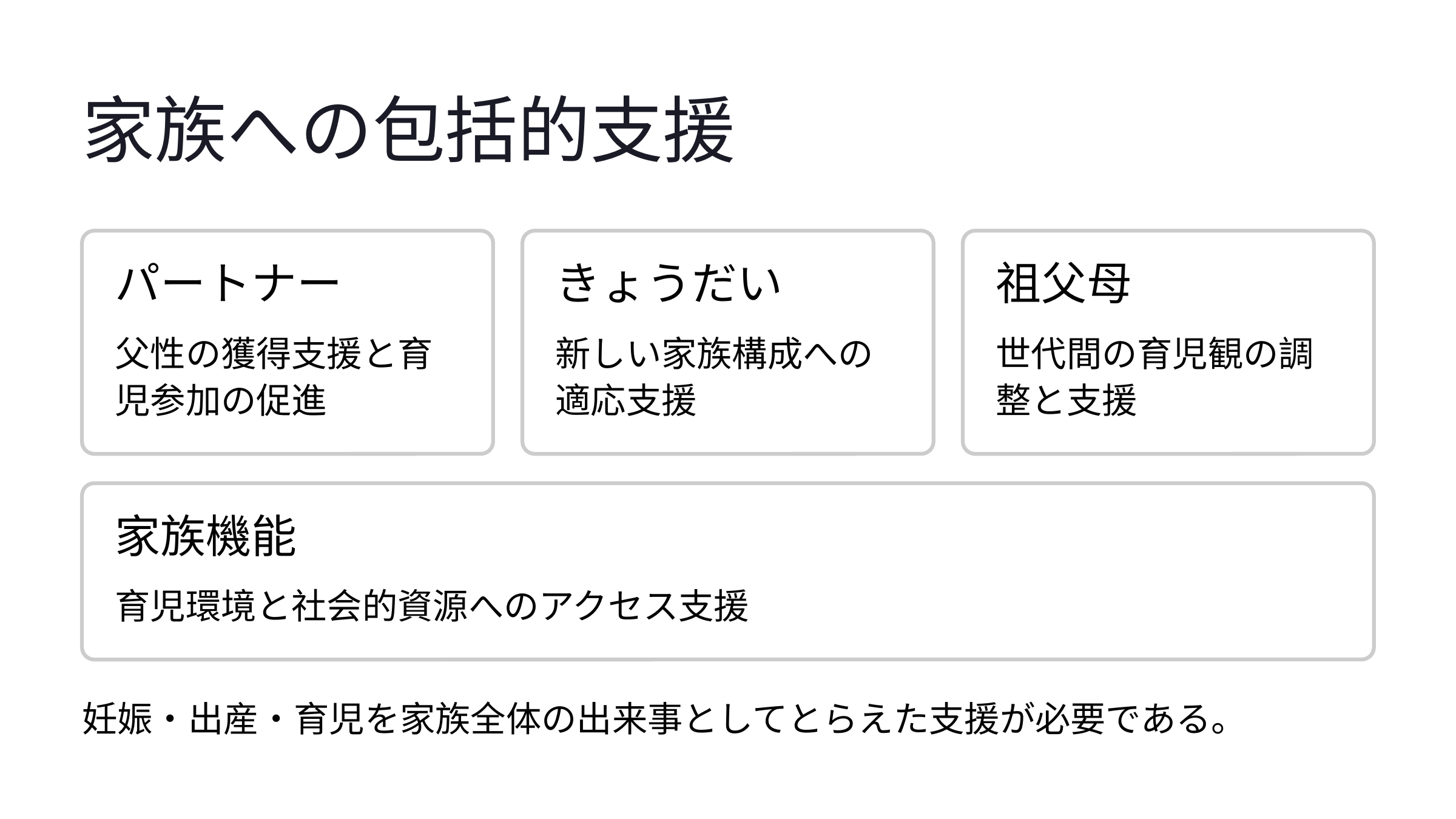

家族への包括的支援

パートナー
きょうだい
祖父母
父性の獲得支援と育児参加の促進
新しい家族構成への適応支援
世代間の育児観の調整と支援

家族機能
育児環境と社会的資源へのアクセス支援
妊娠・出産・育児を家族全体の出来事としてとらえた支援が必要である。